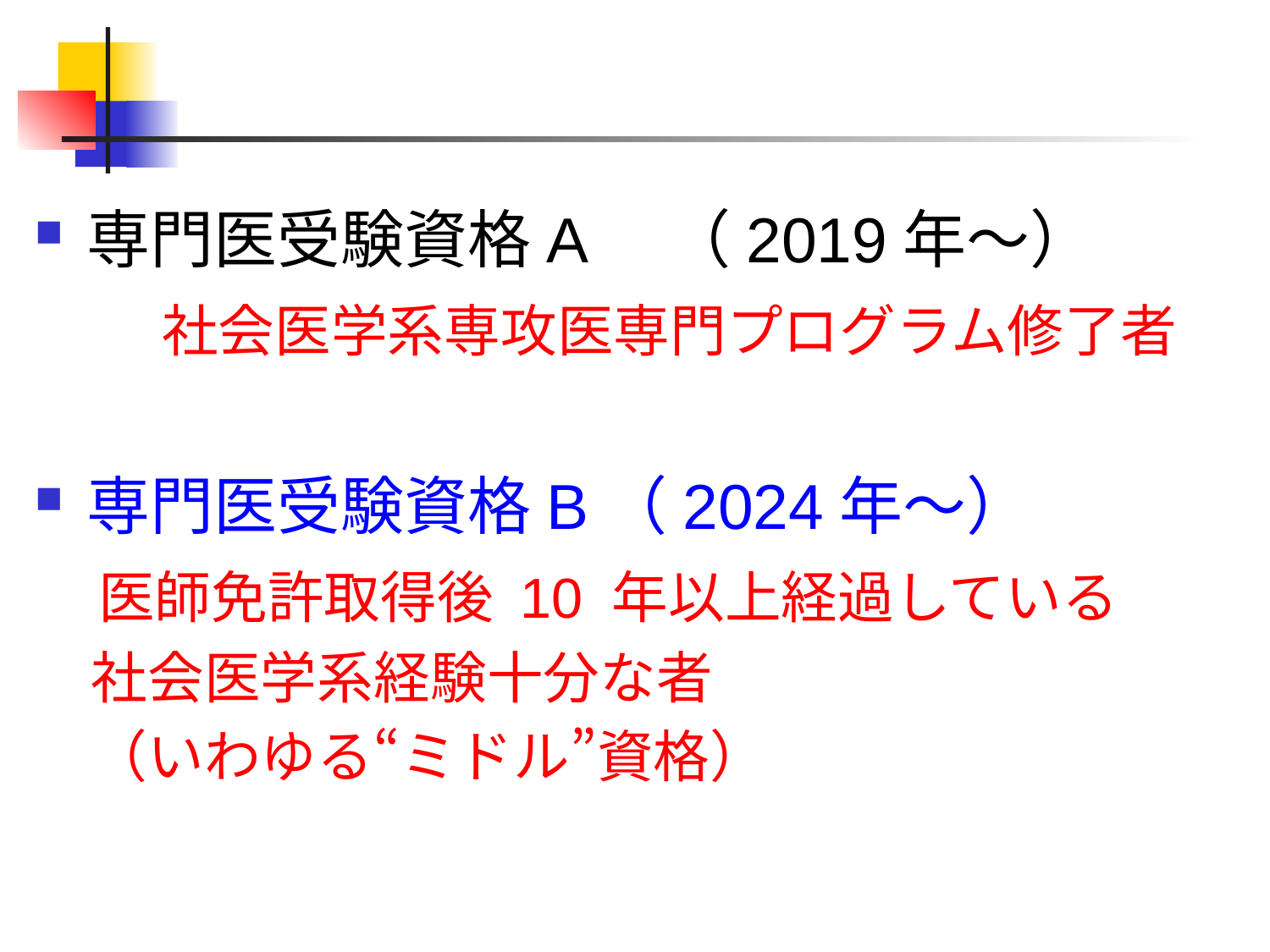

専門医受験資格A　（2019年～）
　　社会医学系専攻医専門プログラム修了者

専門医受験資格B（2024年～）
　医師免許取得後 10 年以上経過している
　社会医学系経験十分な者
　（いわゆる“ミドル”資格）